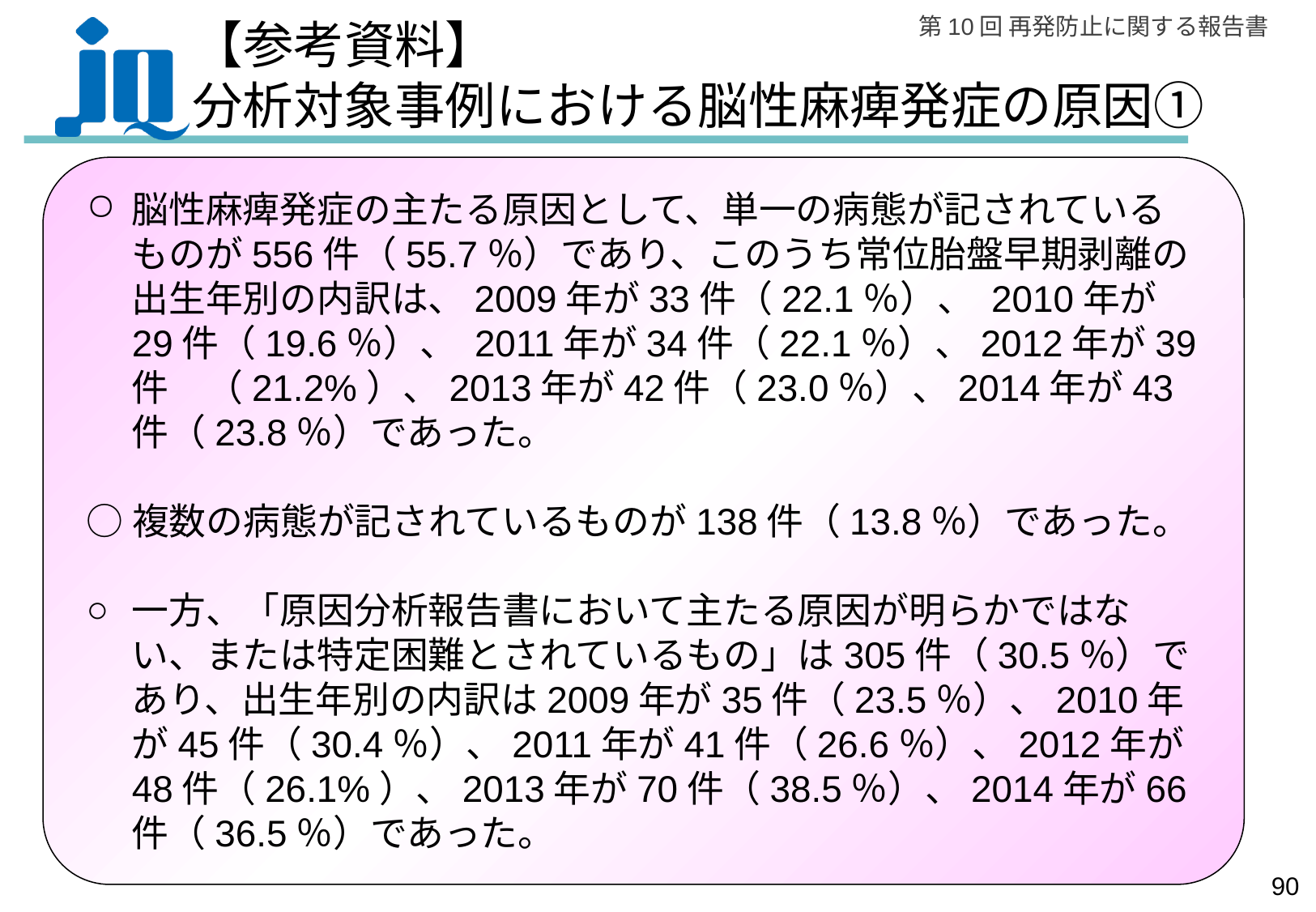

# 【参考資料】 分析対象事例における脳性麻痺発症の原因①

脳性麻痺発症の主たる原因として、単一の病態が記されているものが556件（55.7％）であり、このうち常位胎盤早期剥離の出生年別の内訳は、2009年が33件（22.1％）、 2010年が29件（19.6％）、 2011年が34件（22.1％）、2012年が39件　（21.2%）、2013年が42件（23.0％）、2014年が43件（23.8％）であった。

○複数の病態が記されているものが138件（13.8％）であった。

一方、「原因分析報告書において主たる原因が明らかではない、または特定困難とされているもの」は305件（30.5％）であり、出生年別の内訳は2009年が35件（23.5％）、2010年が45件（30.4％）、2011年が41件（26.6％）、2012年が48件（26.1%）、2013年が70件（38.5％）、2014年が66件（36.5％）であった。

90